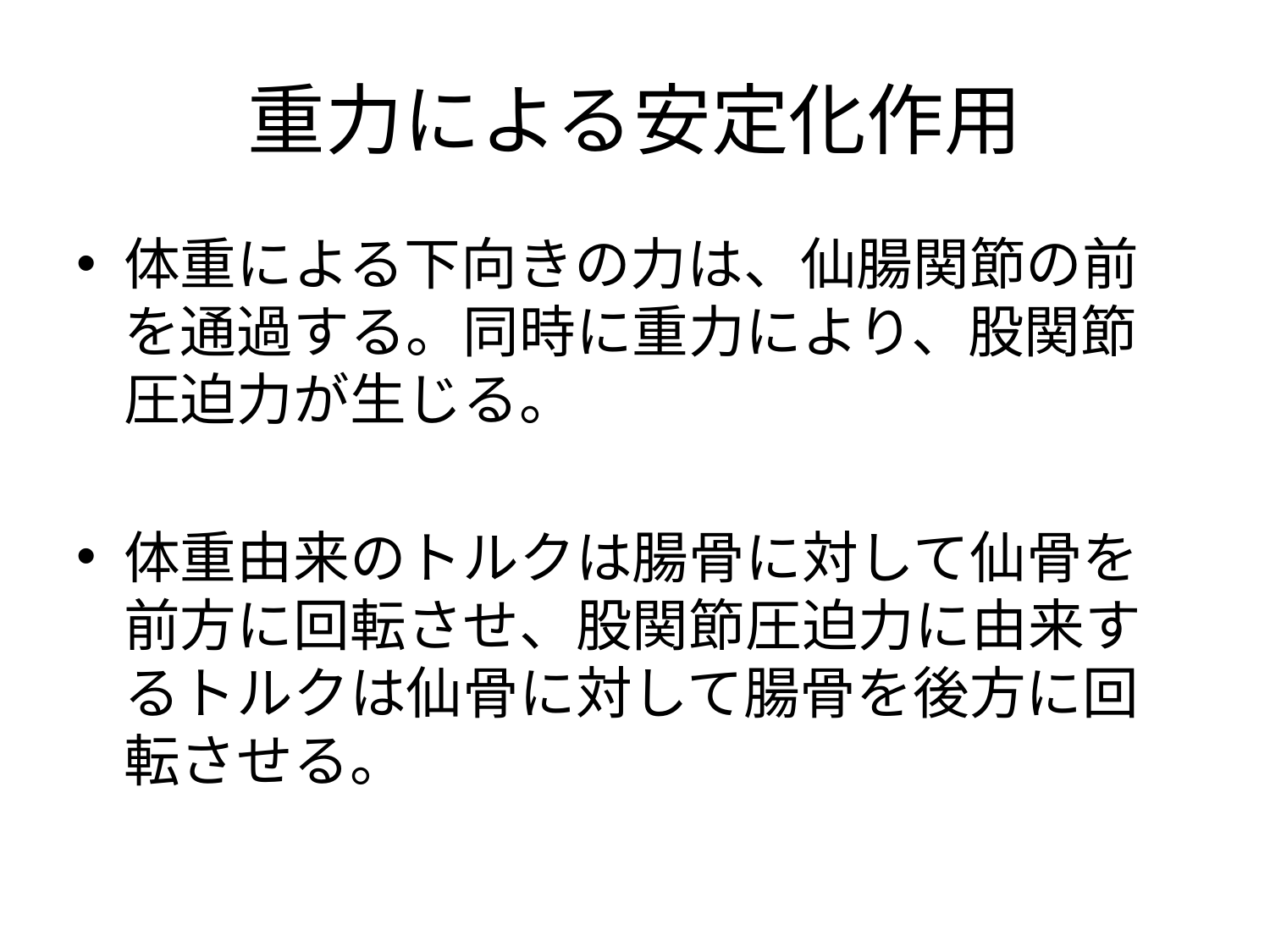

# 重力による安定化作用
体重による下向きの力は、仙腸関節の前を通過する。同時に重力により、股関節圧迫力が生じる。

体重由来のトルクは腸骨に対して仙骨を前方に回転させ、股関節圧迫力に由来するトルクは仙骨に対して腸骨を後方に回転させる。